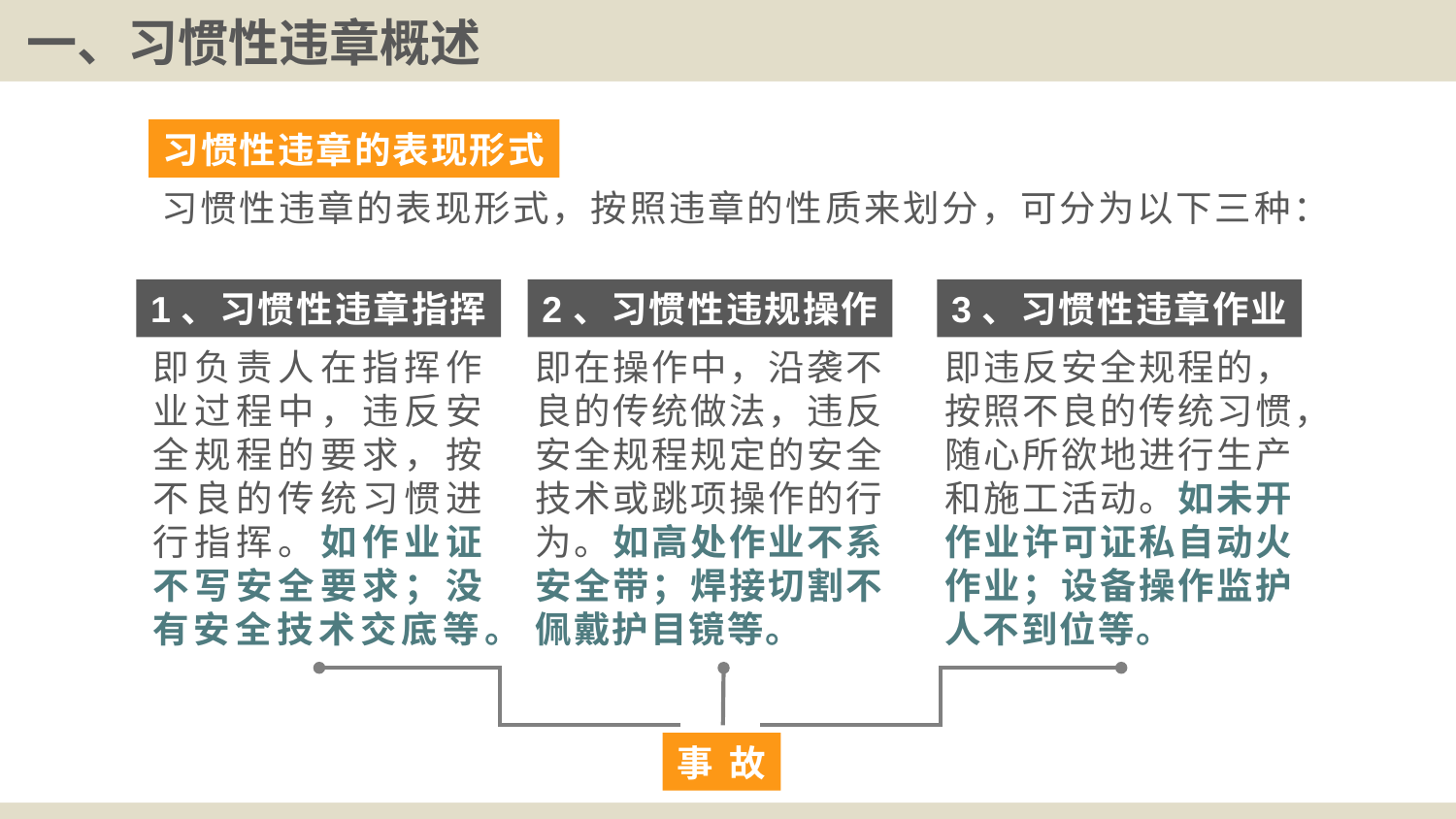

# 一、习惯性违章概述
习惯性违章的表现形式
习惯性违章的表现形式，按照违章的性质来划分，可分为以下三种：
1、习惯性违章指挥
即负责人在指挥作业过程中，违反安全规程的要求，按不良的传统习惯进行指挥。如作业证不写安全要求；没有安全技术交底等。
2、习惯性违规操作
即在操作中，沿袭不良的传统做法，违反安全规程规定的安全技术或跳项操作的行为。如高处作业不系安全带；焊接切割不佩戴护目镜等。
3、习惯性违章作业
即违反安全规程的，按照不良的传统习惯，随心所欲地进行生产和施工活动。如未开作业许可证私自动火作业；设备操作监护人不到位等。
事  故